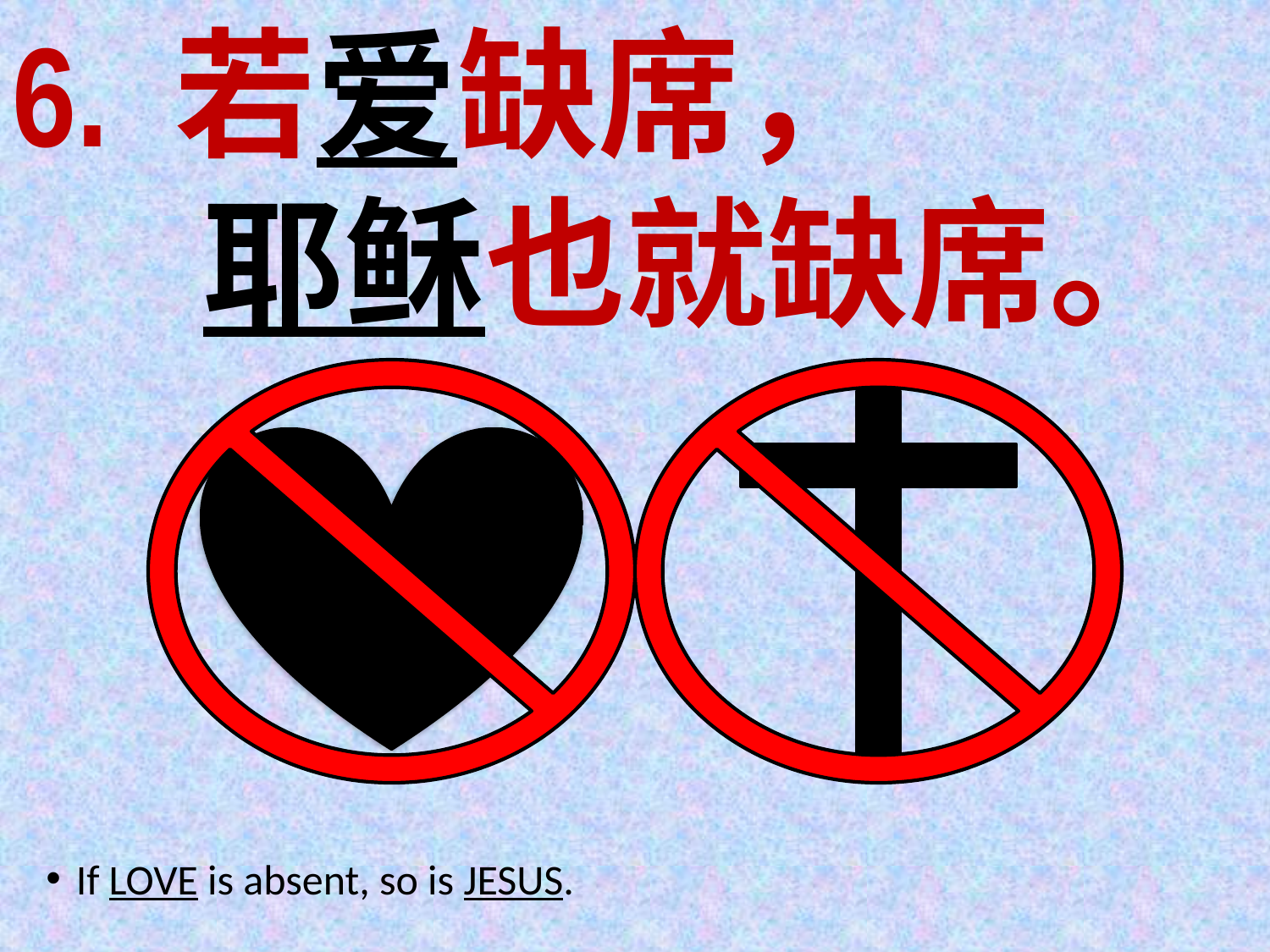

6. 若爱缺席，
		耶稣也就缺席。

If LOVE is absent, so is JESUS.